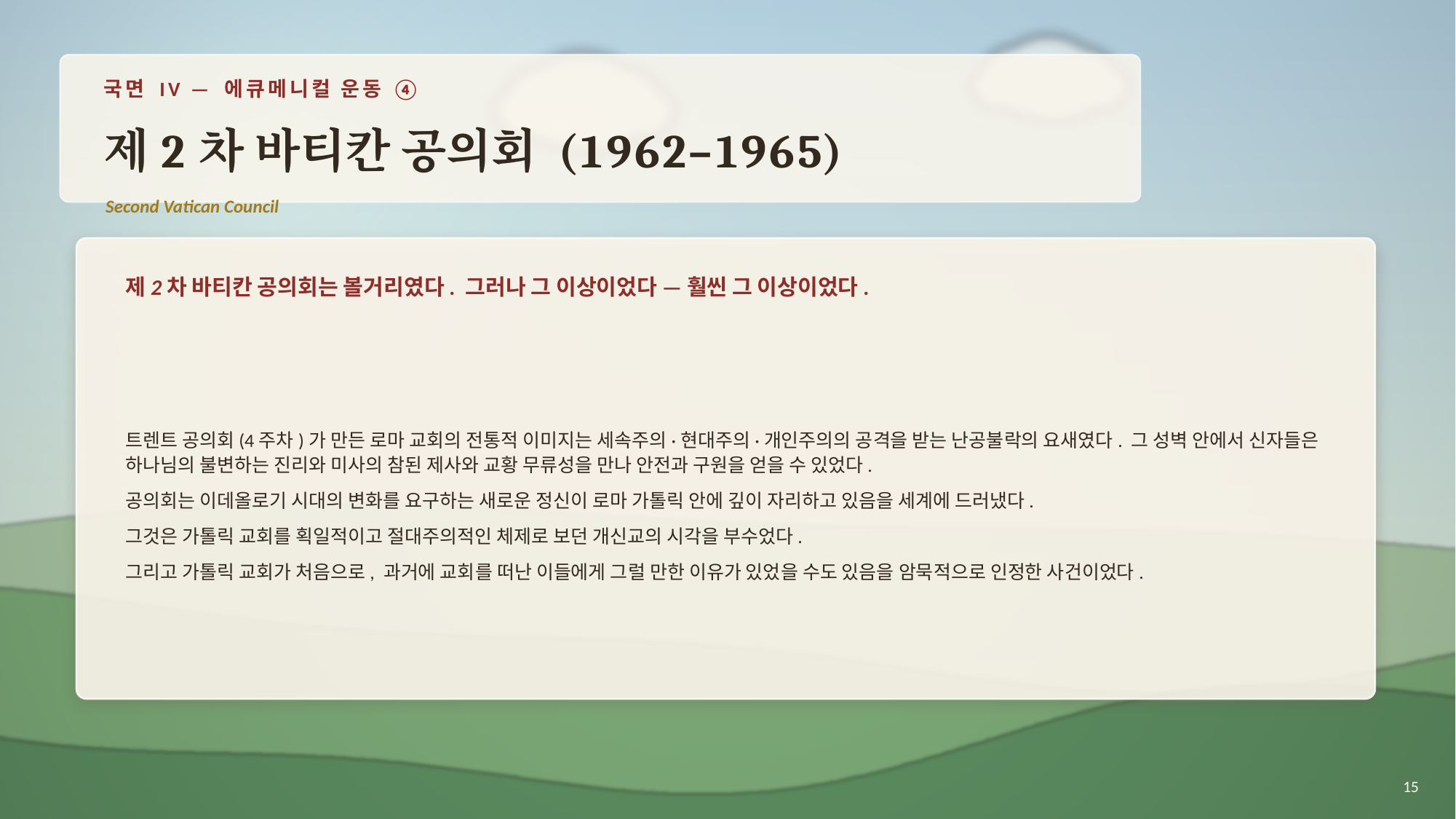

국면 IV — 에큐메니컬 운동 ④
제2차 바티칸 공의회 (1962–1965)
Second Vatican Council

제2차 바티칸 공의회는 볼거리였다. 그러나 그 이상이었다 — 훨씬 그 이상이었다.
트렌트 공의회(4주차)가 만든 로마 교회의 전통적 이미지는 세속주의·현대주의·개인주의의 공격을 받는 난공불락의 요새였다. 그 성벽 안에서 신자들은 하나님의 불변하는 진리와 미사의 참된 제사와 교황 무류성을 만나 안전과 구원을 얻을 수 있었다.
공의회는 이데올로기 시대의 변화를 요구하는 새로운 정신이 로마 가톨릭 안에 깊이 자리하고 있음을 세계에 드러냈다.
그것은 가톨릭 교회를 획일적이고 절대주의적인 체제로 보던 개신교의 시각을 부수었다.
그리고 가톨릭 교회가 처음으로, 과거에 교회를 떠난 이들에게 그럴 만한 이유가 있었을 수도 있음을 암묵적으로 인정한 사건이었다.
15